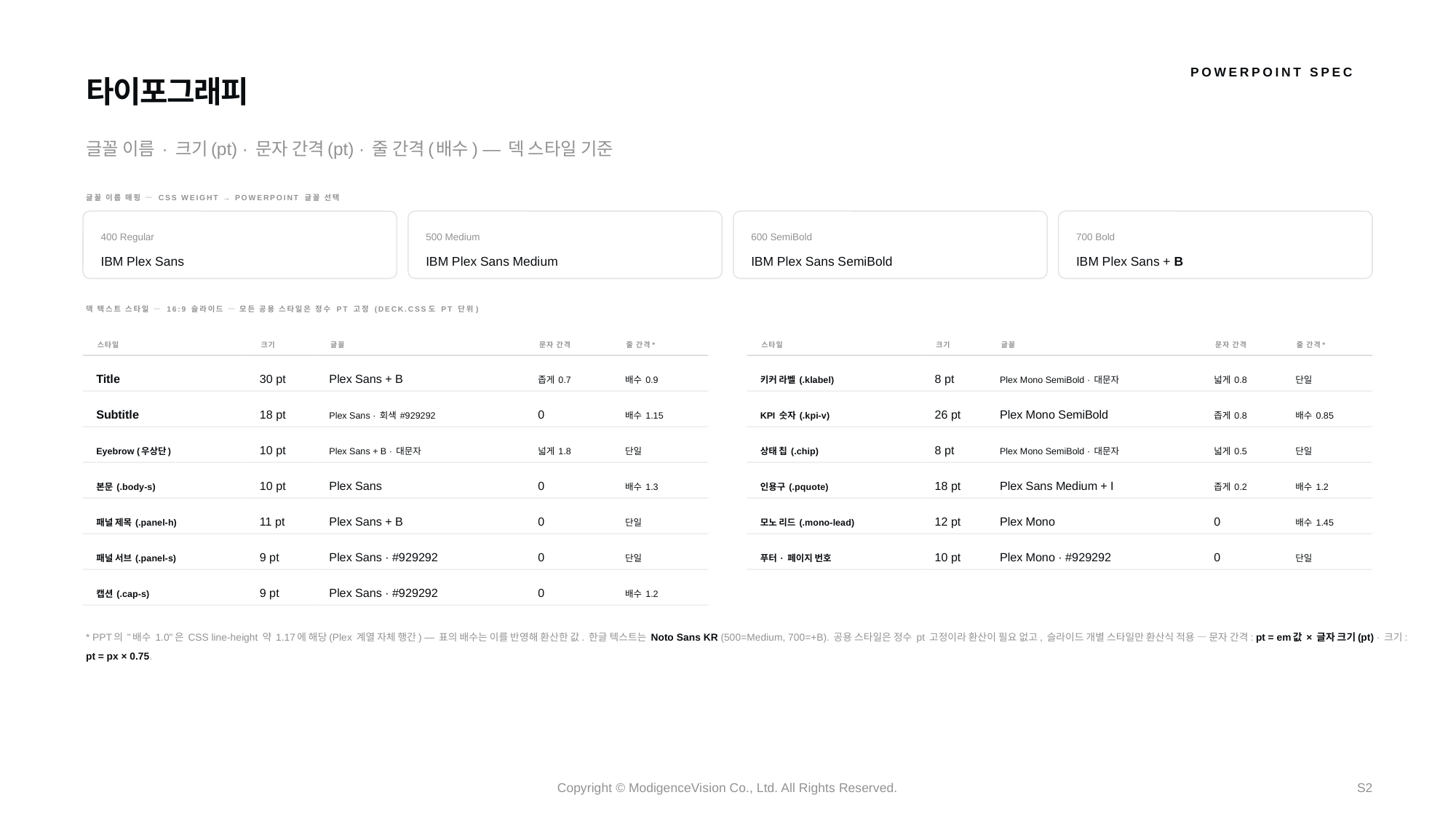

POWERPOINT SPEC
타이포그래피
글꼴 이름 · 크기(pt) · 문자 간격(pt) · 줄 간격(배수) — 덱 스타일 기준
글꼴 이름 매핑 — CSS WEIGHT → POWERPOINT 글꼴 선택

400 Regular
500 Medium
600 SemiBold
700 Bold
IBM Plex Sans
IBM Plex Sans Medium
IBM Plex Sans SemiBold
IBM Plex Sans + B
덱 텍스트 스타일 — 16:9 슬라이드 — 모든 공용 스타일은 정수 PT 고정 (DECK.CSS도 PT 단위)
스타일
크기
글꼴
문자 간격
줄 간격*
스타일
크기
글꼴
문자 간격
줄 간격*

Title
30 pt
Plex Sans + B
좁게 0.7
배수 0.9
키커 라벨 (.klabel)
8 pt
Plex Mono SemiBold · 대문자
넓게 0.8
단일

Subtitle
18 pt
Plex Sans · 회색 #929292
0
배수 1.15
KPI 숫자 (.kpi-v)
26 pt
Plex Mono SemiBold
좁게 0.8
배수 0.85

Eyebrow (우상단)
10 pt
Plex Sans + B · 대문자
넓게 1.8
단일
상태 칩 (.chip)
8 pt
Plex Mono SemiBold · 대문자
넓게 0.5
단일

본문 (.body-s)
10 pt
Plex Sans
0
배수 1.3
인용구 (.pquote)
18 pt
Plex Sans Medium + I
좁게 0.2
배수 1.2

패널 제목 (.panel-h)
11 pt
Plex Sans + B
0
단일
모노 리드 (.mono-lead)
12 pt
Plex Mono
0
배수 1.45

패널 서브 (.panel-s)
9 pt
Plex Sans · #929292
0
단일
푸터 · 페이지 번호
10 pt
Plex Mono · #929292
0
단일

캡션 (.cap-s)
9 pt
Plex Sans · #929292
0
배수 1.2

* PPT의 "배수 1.0"은 CSS line-height 약 1.17에 해당(Plex 계열 자체 행간) — 표의 배수는 이를 반영해 환산한 값. 한글 텍스트는 Noto Sans KR (500=Medium, 700=+B). 공용 스타일은 정수 pt 고정이라 환산이 필요 없고, 슬라이드 개별 스타일만 환산식 적용 — 문자 간격: pt = em값 × 글자 크기(pt) · 크기: pt = px × 0.75.
Copyright © ModigenceVision Co., Ltd. All Rights Reserved.
S2